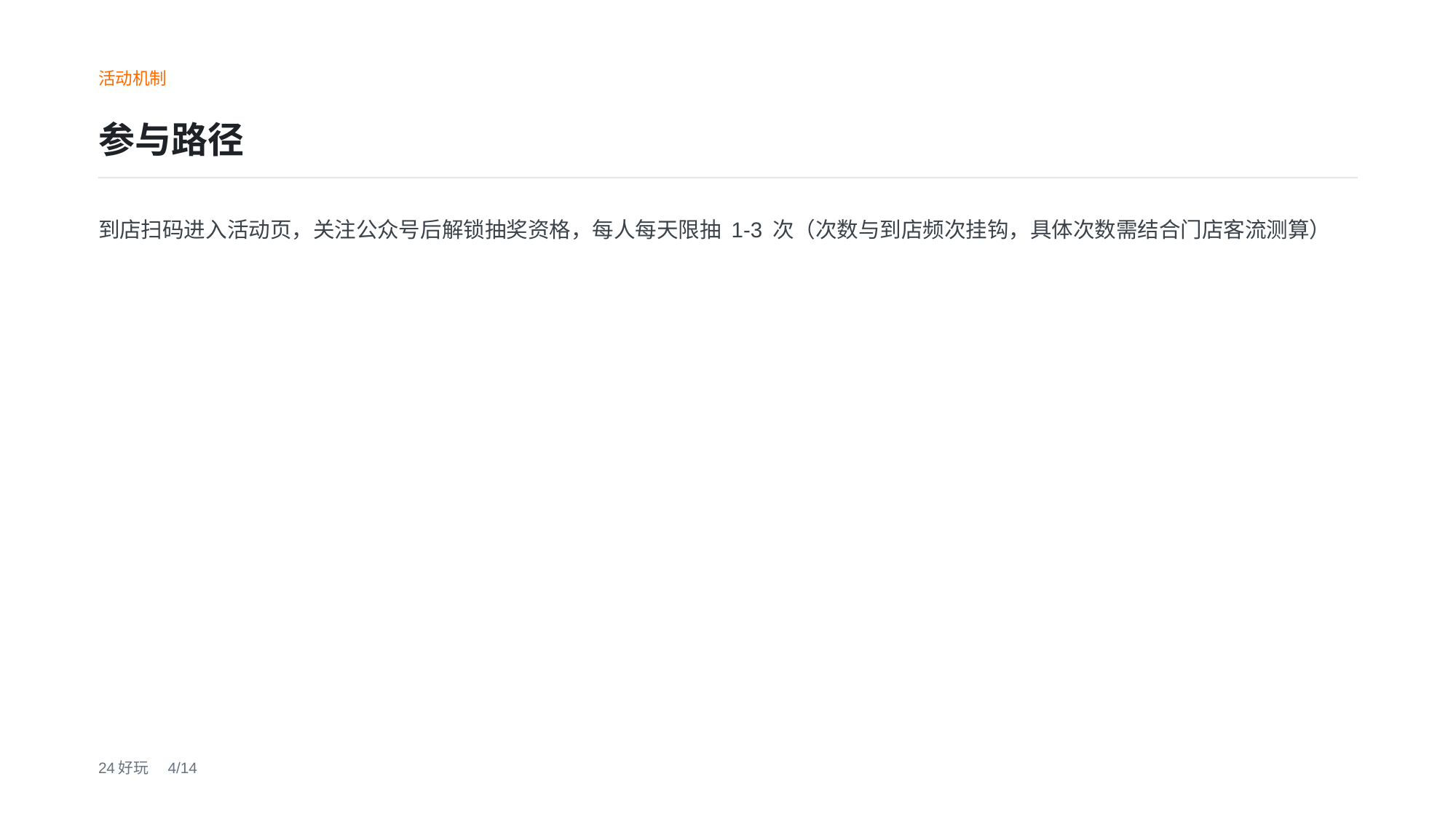

活动机制
参与路径

到店扫码进入活动页，关注公众号后解锁抽奖资格，每人每天限抽 1-3 次（次数与到店频次挂钩，具体次数需结合门店客流测算）
24好玩　4/14